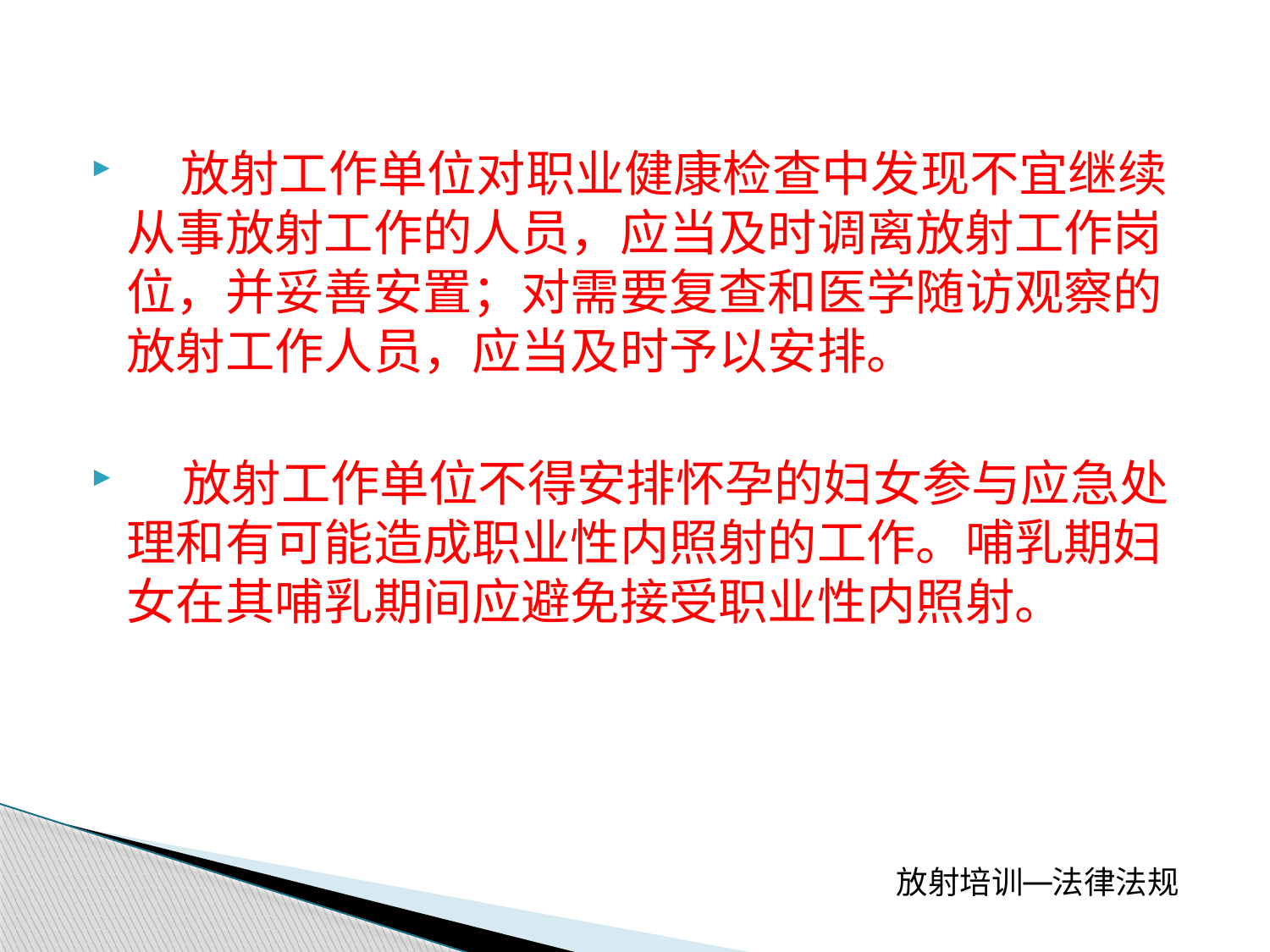

#
    放射工作单位对职业健康检查中发现不宜继续从事放射工作的人员，应当及时调离放射工作岗位，并妥善安置；对需要复查和医学随访观察的放射工作人员，应当及时予以安排。

    放射工作单位不得安排怀孕的妇女参与应急处理和有可能造成职业性内照射的工作。哺乳期妇女在其哺乳期间应避免接受职业性内照射。

放射培训—法律法规